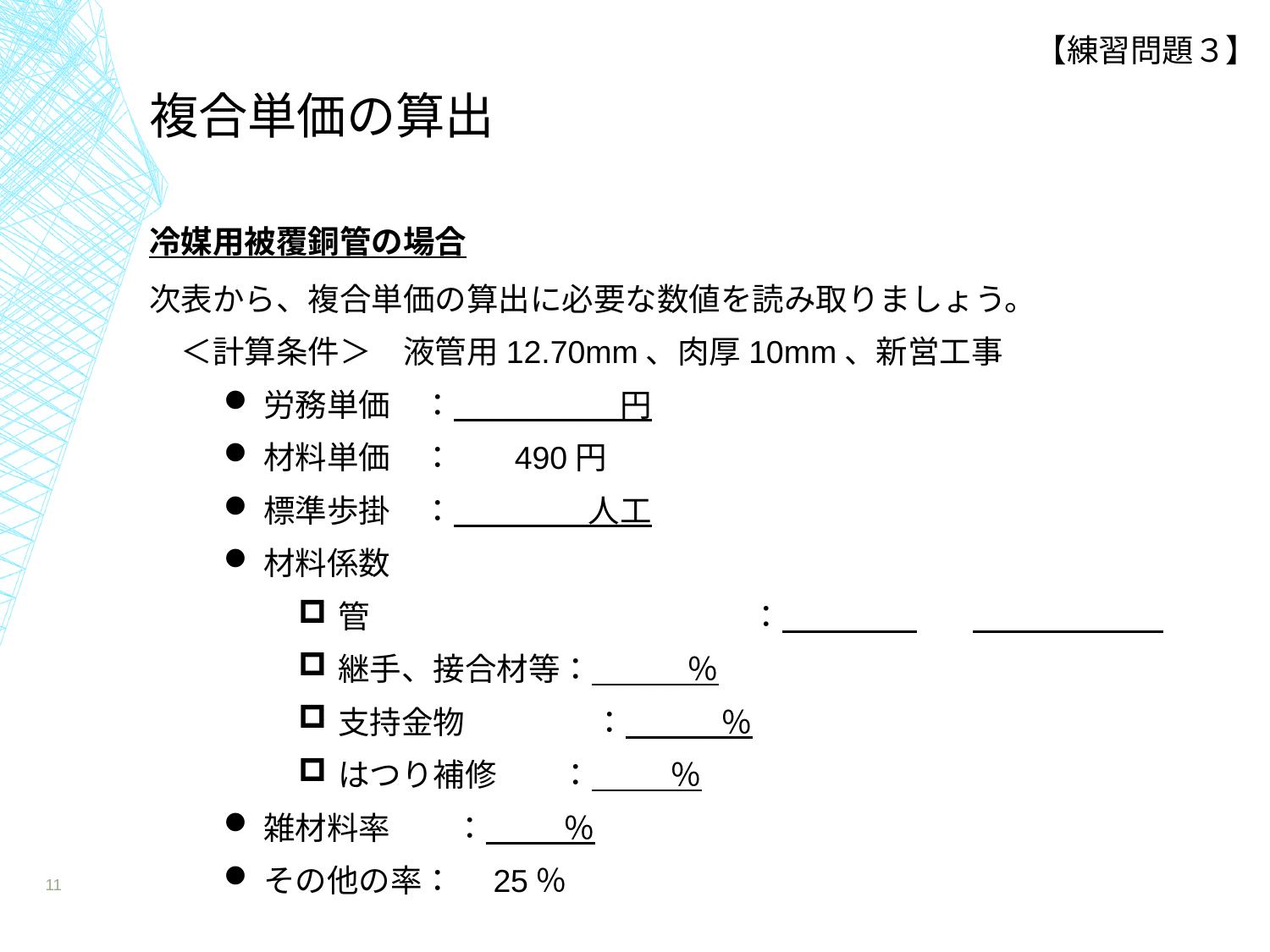

【練習問題３】
複合単価の算出

冷媒用被覆銅管の場合
次表から、複合単価の算出に必要な数値を読み取りましょう。
　＜計算条件＞　液管用12.70mm、肉厚10mm、新営工事
労務単価　： 　　　　　円
材料単価　： 　  490円
標準歩掛　： 　　　　人工
材料係数
管			　：
継手、接合材等：　　　％
支持金物	　：　　　％
はつり補修　　：　  　％
雑材料率　　：  　　％
その他の率：　25％
11